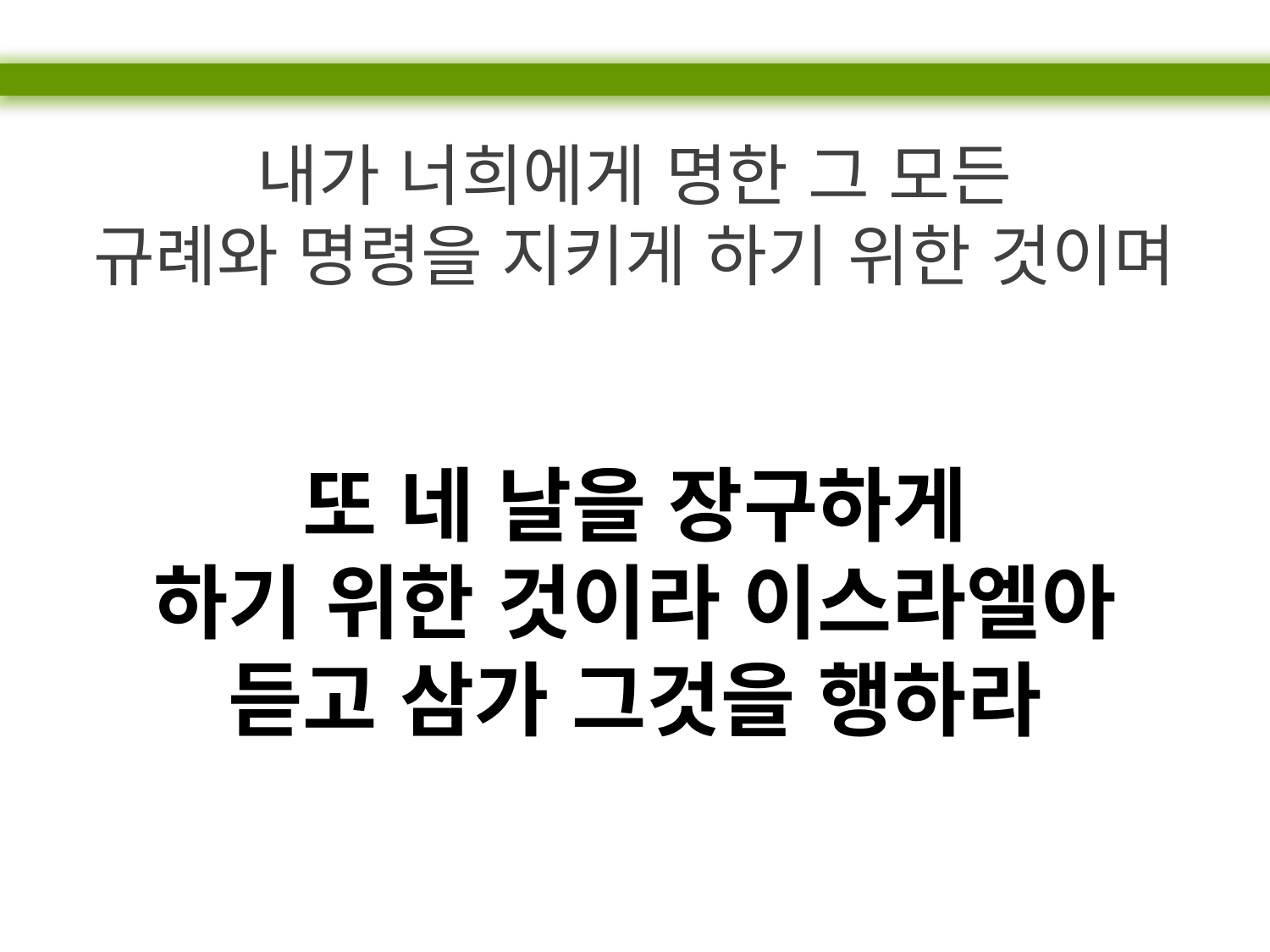

내가 너희에게 명한 그 모든
규례와 명령을 지키게 하기 위한 것이며
또 네 날을 장구하게
하기 위한 것이라 이스라엘아
듣고 삼가 그것을 행하라